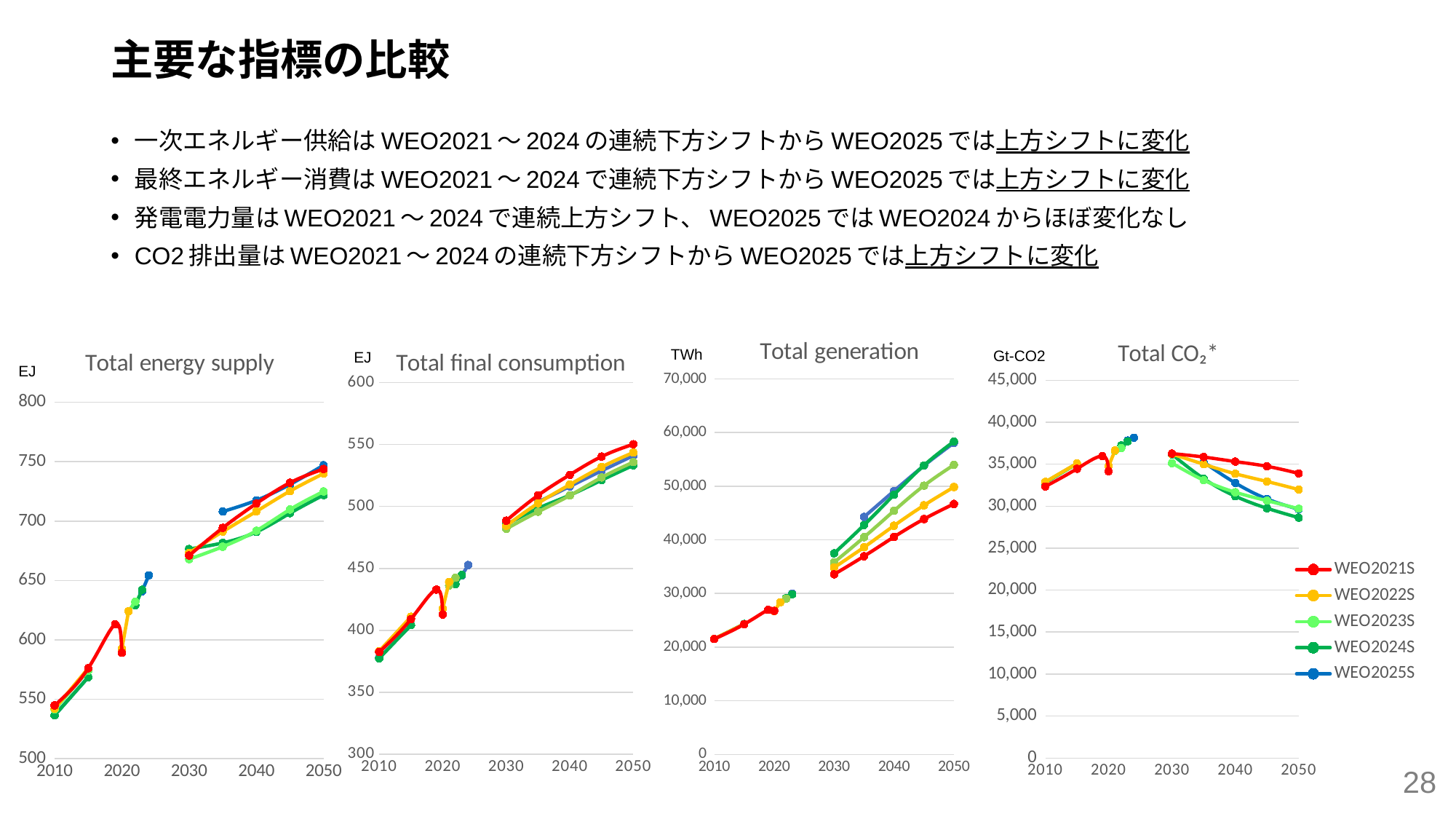

# 主要な指標の比較
一次エネルギー供給はWEO2021～2024の連続下方シフトからWEO2025では上方シフトに変化
最終エネルギー消費はWEO2021～2024で連続下方シフトからWEO2025では上方シフトに変化
発電電力量はWEO2021～2024で連続上方シフト、WEO2025ではWEO2024からほぼ変化なし
CO2排出量はWEO2021～2024の連続下方シフトからWEO2025では上方シフトに変化

### Chart:

| Category | WEO2021S | WEO2022S | WEO2023S | WEO2024S | WEO2025S |
|---|---|---|---|---|---|

### Chart:

| Category | WEO2021S | WEO2022S | WEO2023S | WEO2024S | WEO2025S |
|---|---|---|---|---|---|

### Chart:

| Category | WEO2021S | WEO2022S | WEO2023S | WEO2024S | WEO2025S |
|---|---|---|---|---|---|

### Chart:

| Category | WEO2021S | WEO2022S | WEO2023S | WEO2024S | WEO2025S |
|---|---|---|---|---|---|
TWh
Gt-CO2
EJ
EJ
28